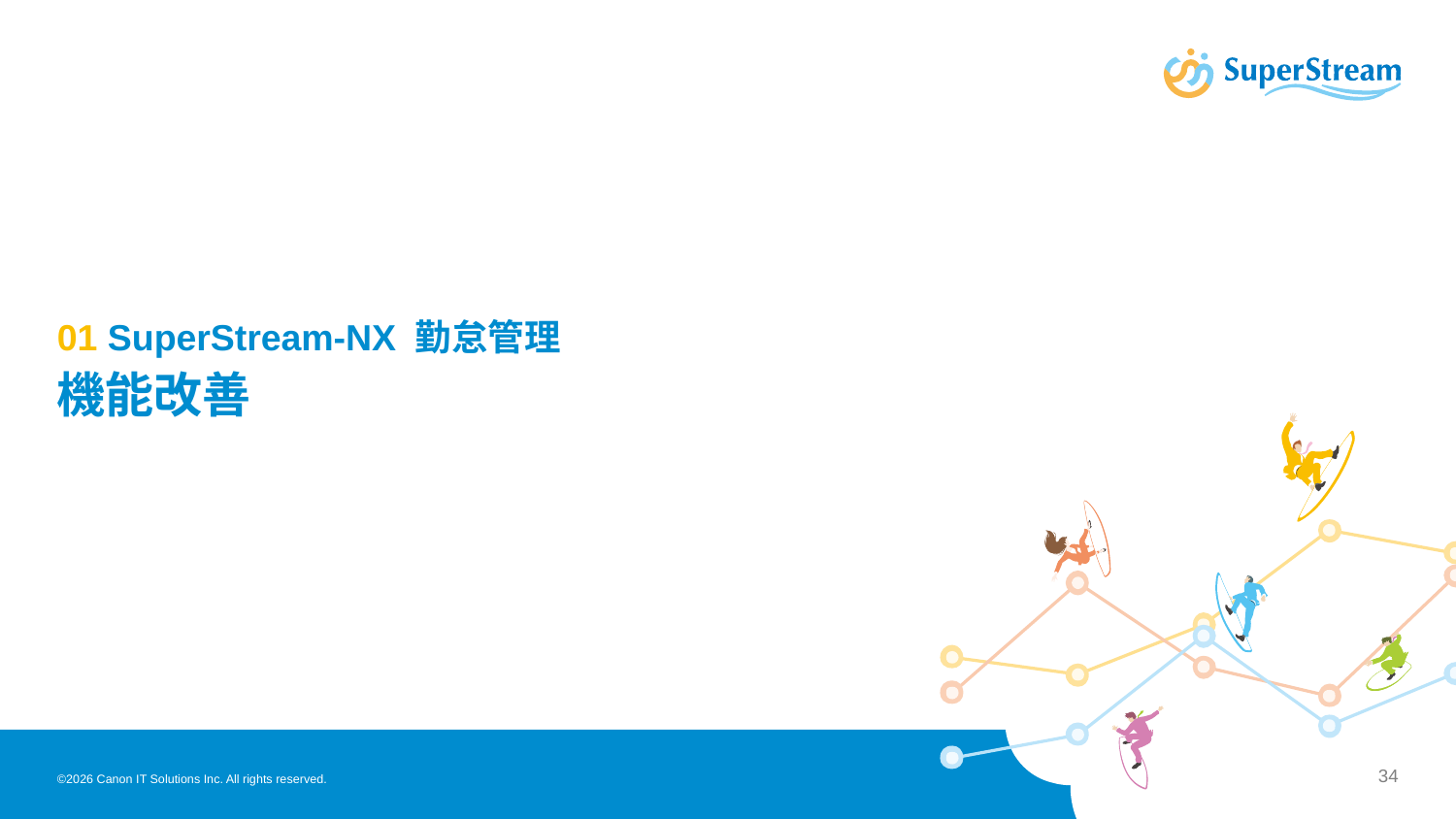

# 01 SuperStream-NX 勤怠管理 機能改善
©2026 Canon IT Solutions Inc. All rights reserved.
34